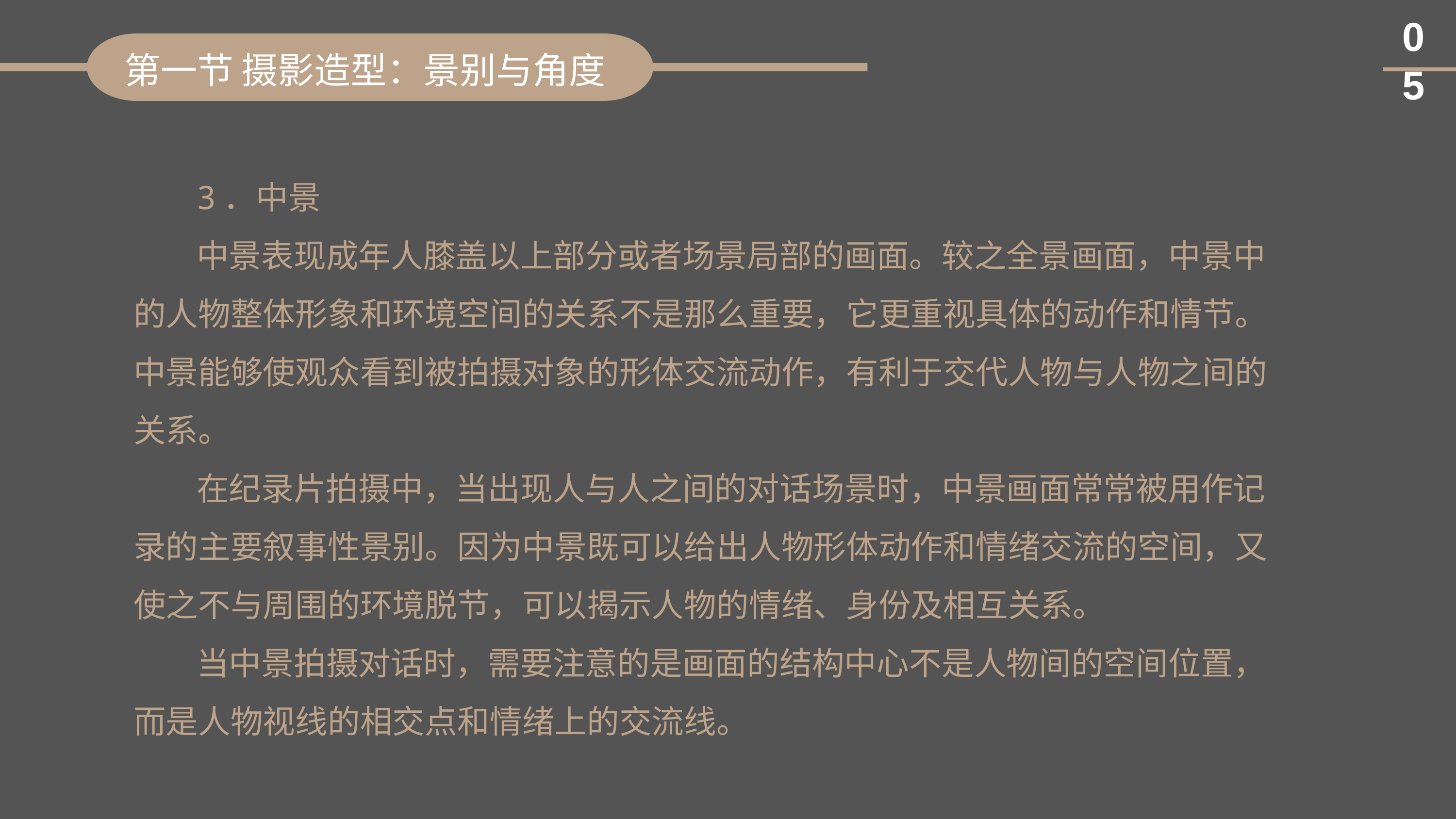

05

第一节 摄影造型：景别与角度

3．中景
中景表现成年人膝盖以上部分或者场景局部的画面。较之全景画面，中景中的人物整体形象和环境空间的关系不是那么重要，它更重视具体的动作和情节。中景能够使观众看到被拍摄对象的形体交流动作，有利于交代人物与人物之间的关系。
在纪录片拍摄中，当出现人与人之间的对话场景时，中景画面常常被用作记录的主要叙事性景别。因为中景既可以给出人物形体动作和情绪交流的空间，又使之不与周围的环境脱节，可以揭示人物的情绪、身份及相互关系。
当中景拍摄对话时，需要注意的是画面的结构中心不是人物间的空间位置，而是人物视线的相交点和情绪上的交流线。